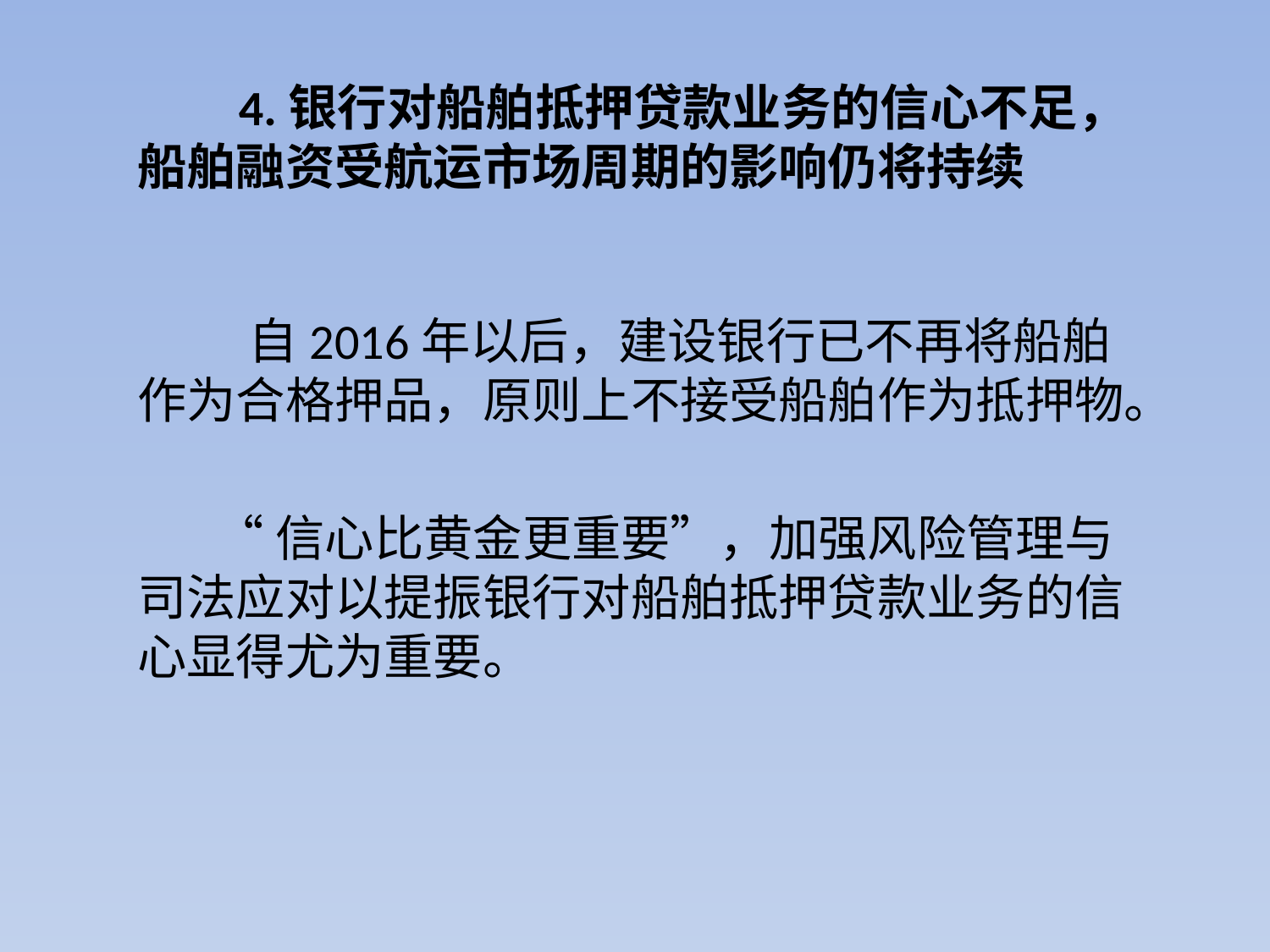

# 4.银行对船舶抵押贷款业务的信心不足，船舶融资受航运市场周期的影响仍将持续

         自2016年以后，建设银行已不再将船舶作为合格押品，原则上不接受船舶作为抵押物。

       “信心比黄金更重要”，加强风险管理与司法应对以提振银行对船舶抵押贷款业务的信心显得尤为重要。